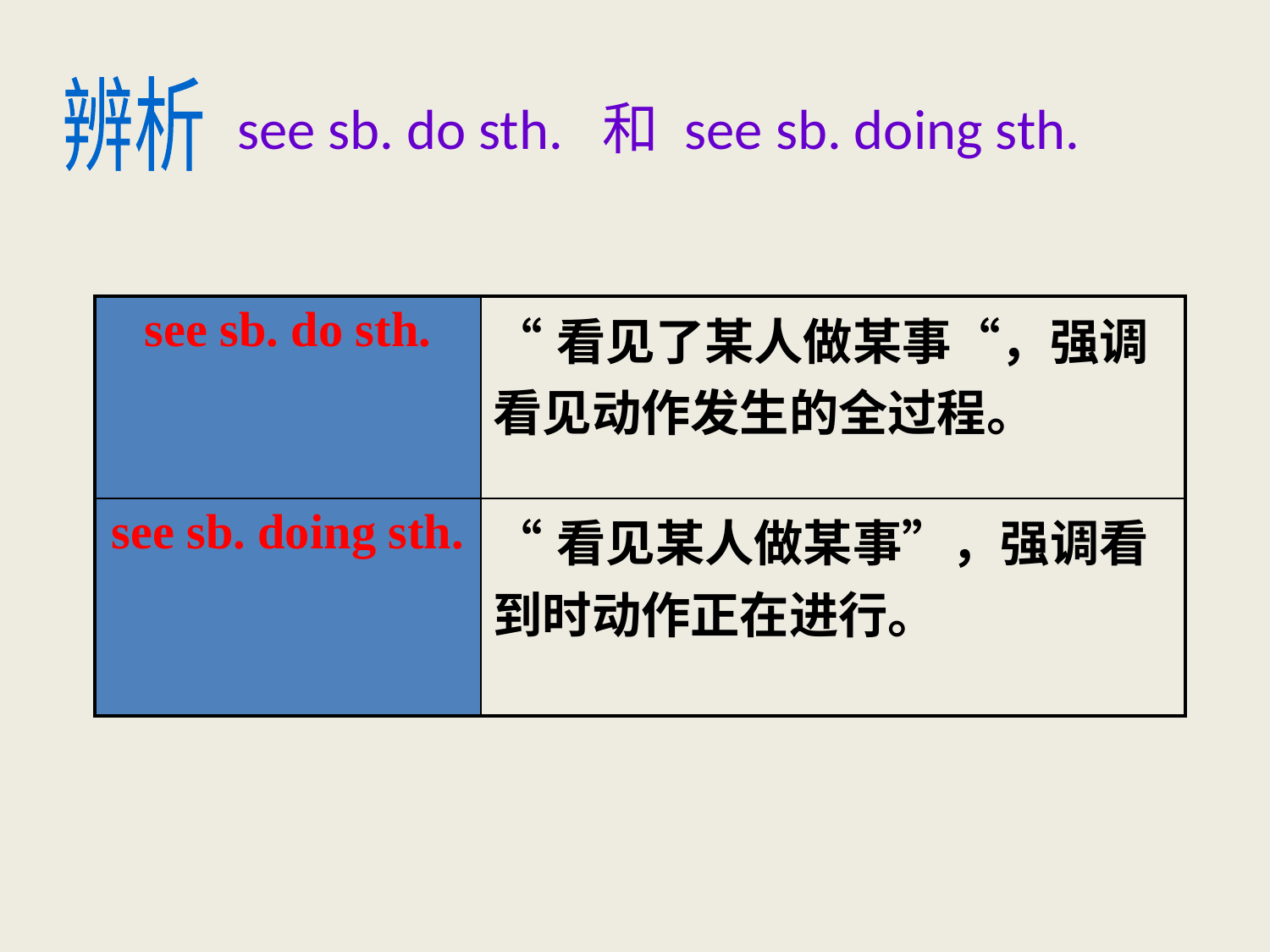

辨析
see sb. do sth.  和 see sb. doing sth.
| see sb. do sth. | “看见了某人做某事“，强调看见动作发生的全过程。 |
| --- | --- |
| see sb. doing sth. | “看见某人做某事”，强调看到时动作正在进行。 |